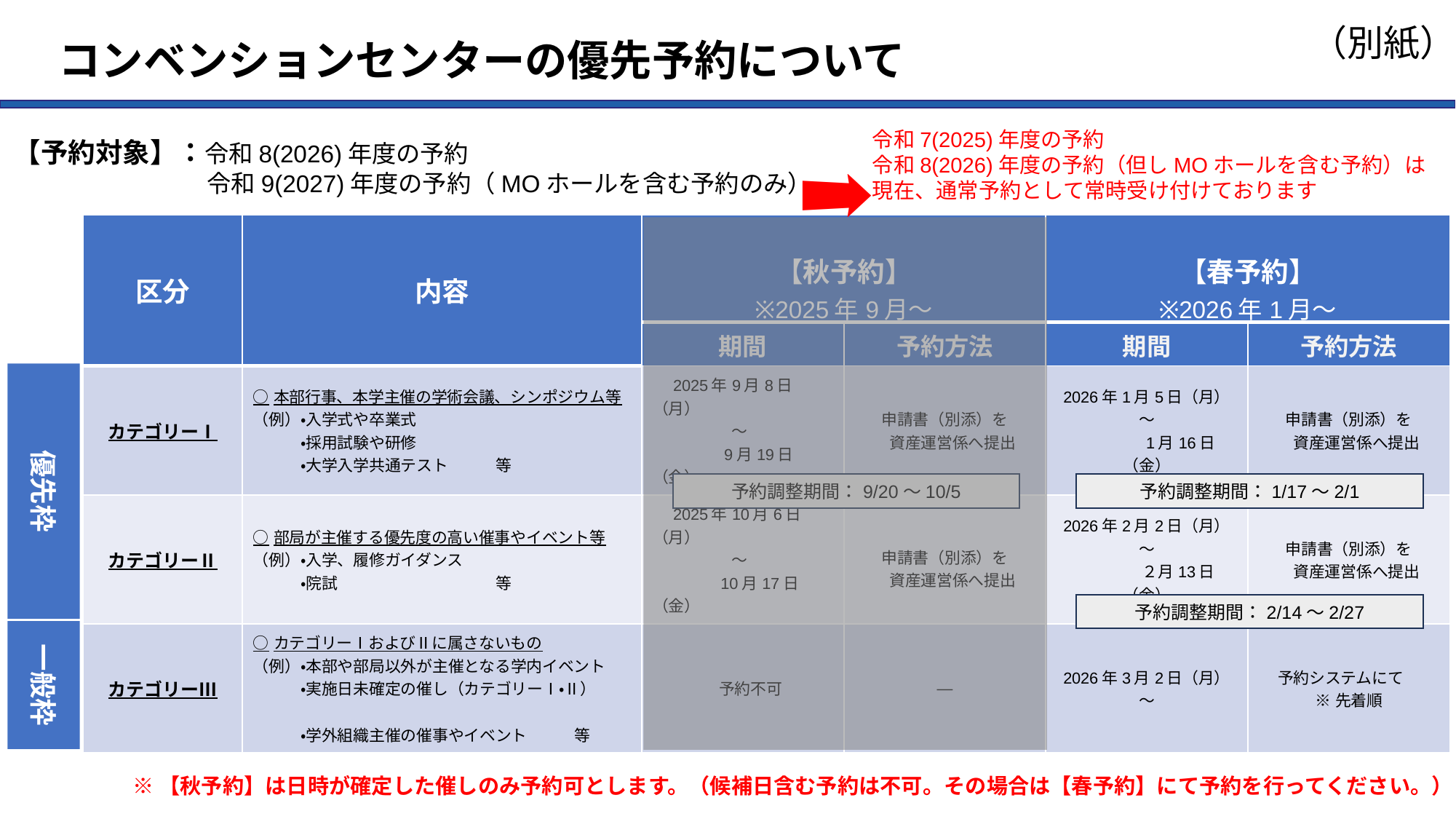

（別紙）
コンベンションセンターの優先予約について

令和7(2025)年度の予約
令和8(2026)年度の予約（但しMOホールを含む予約）は
現在、通常予約として常時受け付けております
【予約対象】：令和8(2026)年度の予約
　　　　　　　　令和9(2027)年度の予約（MOホールを含む予約のみ）
➡
| 区分 | 内容 | 【秋予約】 ※2025年9月～ |  | 【春予約】 ※2026年1月～ |  |
| --- | --- | --- | --- | --- | --- |
|  |  | 期間 | 予約方法 | 期間 | 予約方法 |
| カテゴリーⅠ | ○本部行事、本学主催の学術会議、シンポジウム等 （例）・入学式や卒業式 　　　・採用試験や研修　 　　　・大学入学共通テスト　　　等 | 2025年9月8日（月） 　　　　　～ 　　　 　9月19日（金） | 申請書（別添）を 　資産運営係へ提出 | 2026年1月5日（月） ～ 　　　　1月16日（金） | 申請書（別添）を 　資産運営係へ提出 |
| カテゴリーⅡ | ○部局が主催する優先度の高い催事やイベント等 （例）・入学、履修ガイダンス　 　　　・院試　　　　　　　　　　等 | 2025年10月6日（月） 　　　　　～ 　　　　10月17日（金） | 申請書（別添）を 　資産運営係へ提出 | 2026年2月2日（月） ～ 　　　　２月13日（金） | 申請書（別添）を 　資産運営係へ提出 |
| カテゴリーⅢ | ○カテゴリーⅠおよびⅡに属さないもの （例）・本部や部局以外が主催となる学内イベント 　　　・実施日未確定の催し（カテゴリーⅠ・Ⅱ）　　　 　　　・学外組織主催の催事やイベント　　　等 | 予約不可 | ― | 2026年3月2日（月）～ | 予約システムにて　 ※先着順 |

優先枠
予約調整期間：9/20～10/5
予約調整期間：1/17～2/1
予約調整期間：2/14～2/27
一般枠
※【秋予約】は日時が確定した催しのみ予約可とします。（候補日含む予約は不可。その場合は【春予約】にて予約を行ってください。）